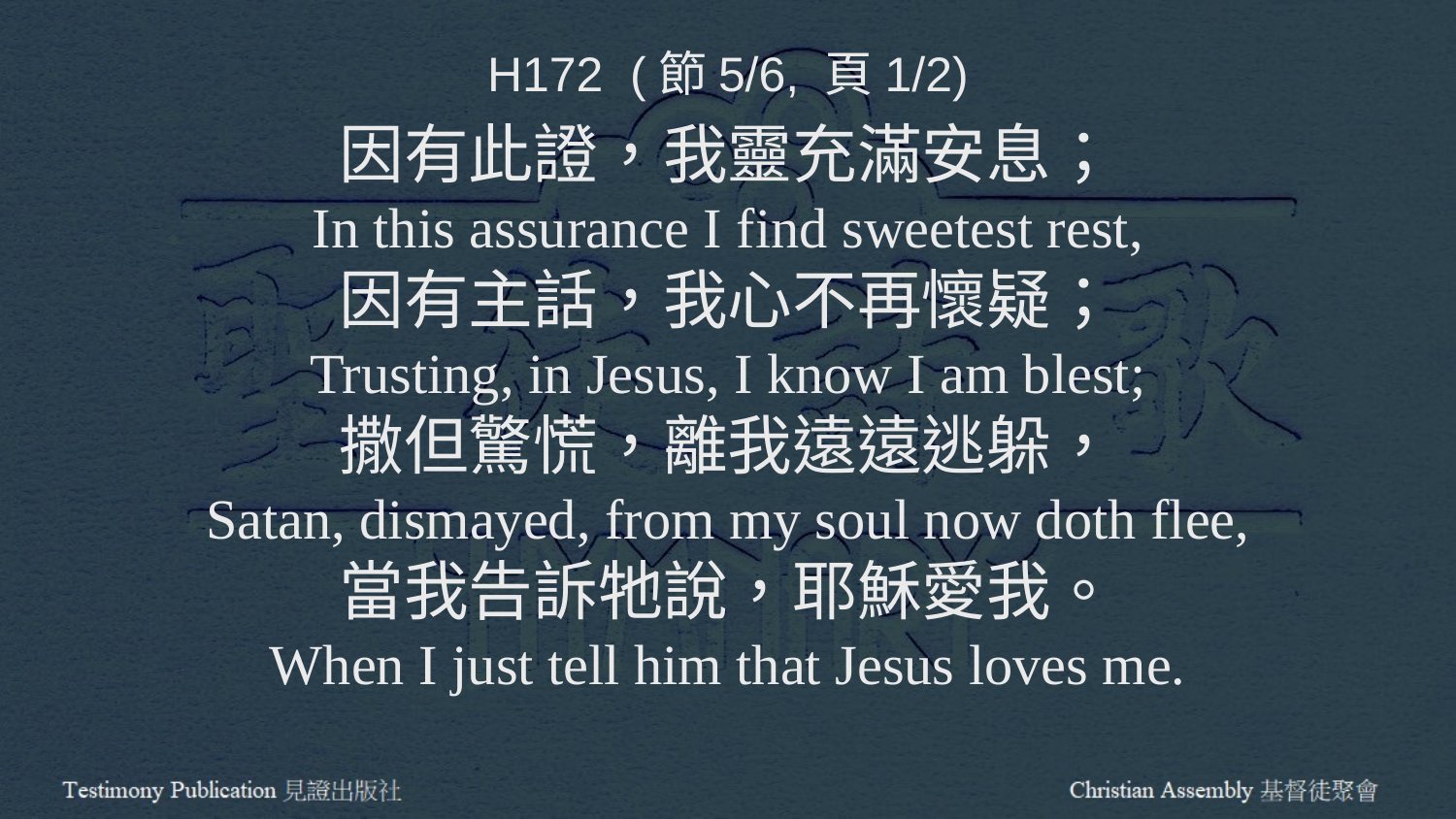

H172  (節5/6, 頁1/2)
因有此證，我靈充滿安息；
In this assurance I find sweetest rest,
因有主話，我心不再懷疑；
Trusting, in Jesus, I know I am blest;
撒但驚慌，離我遠遠逃躲，
Satan, dismayed, from my soul now doth flee,
當我告訴牠說，耶穌愛我。
When I just tell him that Jesus loves me.